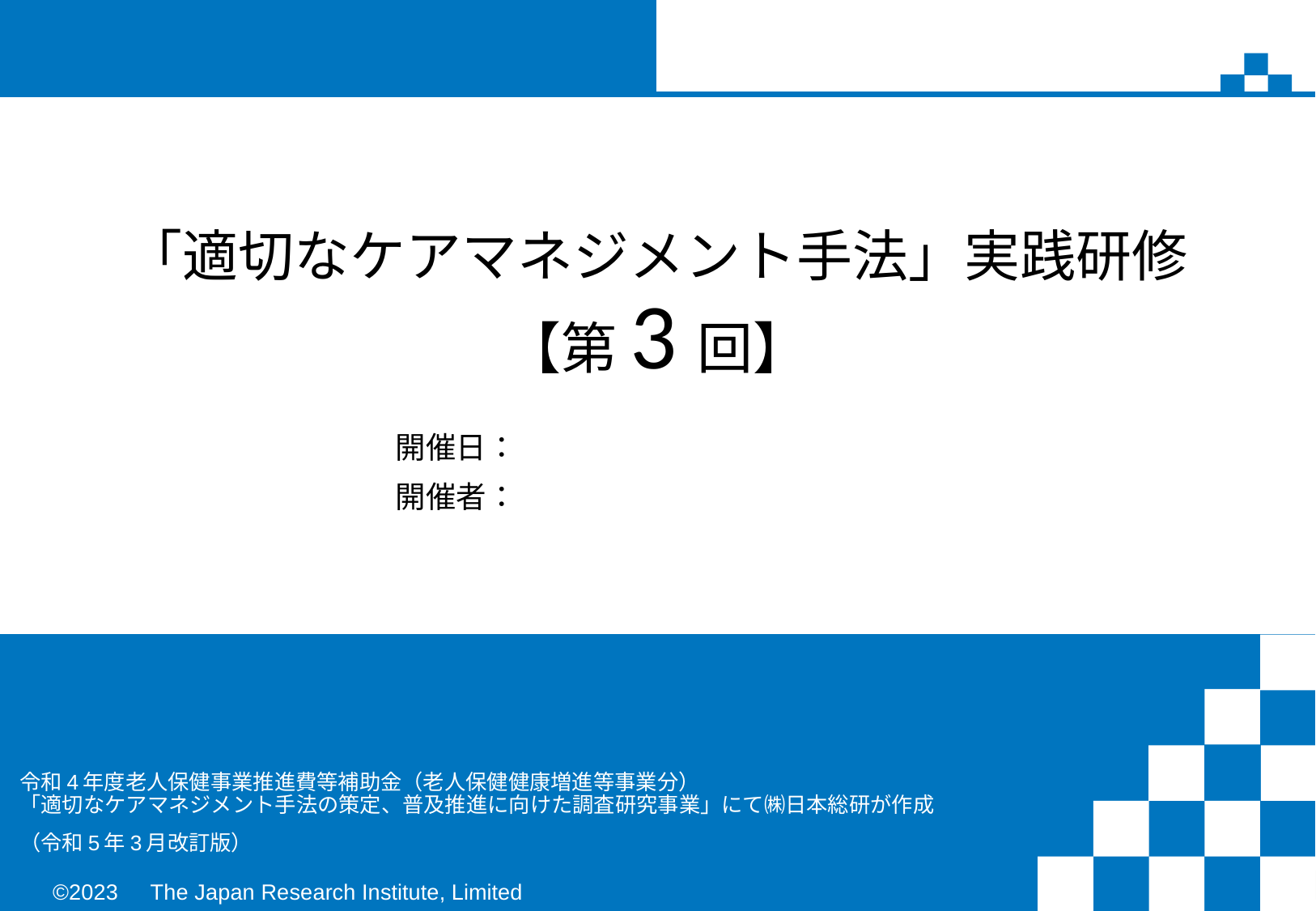

# 「適切なケアマネジメント手法」実践研修 【第3回】
開催日：
開催者：

令和4年度老人保健事業推進費等補助金（老人保健健康増進等事業分）
「適切なケアマネジメント手法の策定、普及推進に向けた調査研究事業」にて㈱日本総研が作成
（令和5年3月改訂版）
©2023　The Japan Research Institute, Limited